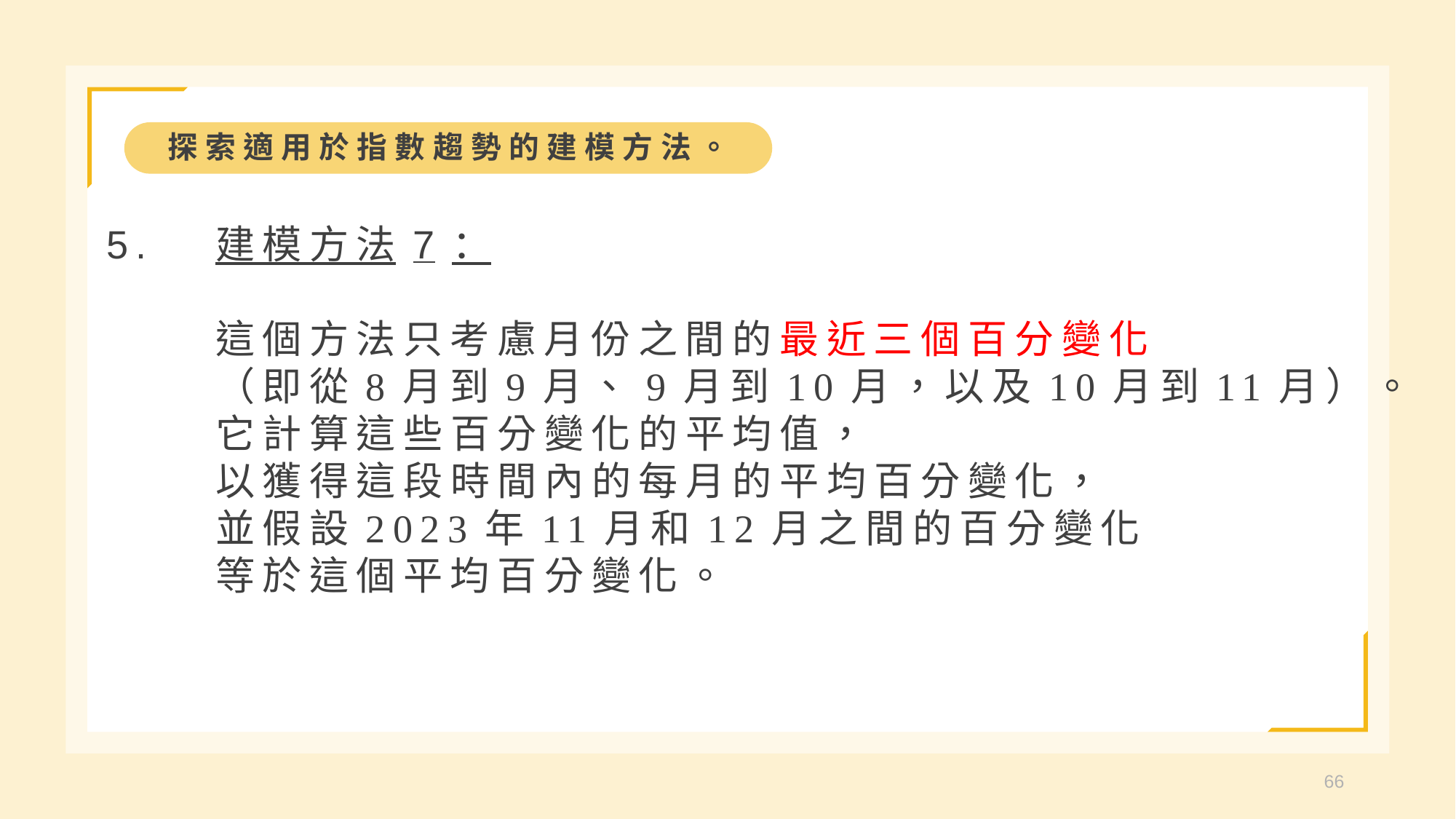

探索適用於指數趨勢的建模方法。
5.	建模方法7：

	這個方法只考慮月份之間的最近三個百分變化
	（即從8月到9月、9月到10月，以及10月到11月）。
	它計算這些百分變化的平均值，
	以獲得這段時間內的每月的平均百分變化，
	並假設2023年11月和12月之間的百分變化
	等於這個平均百分變化。
66